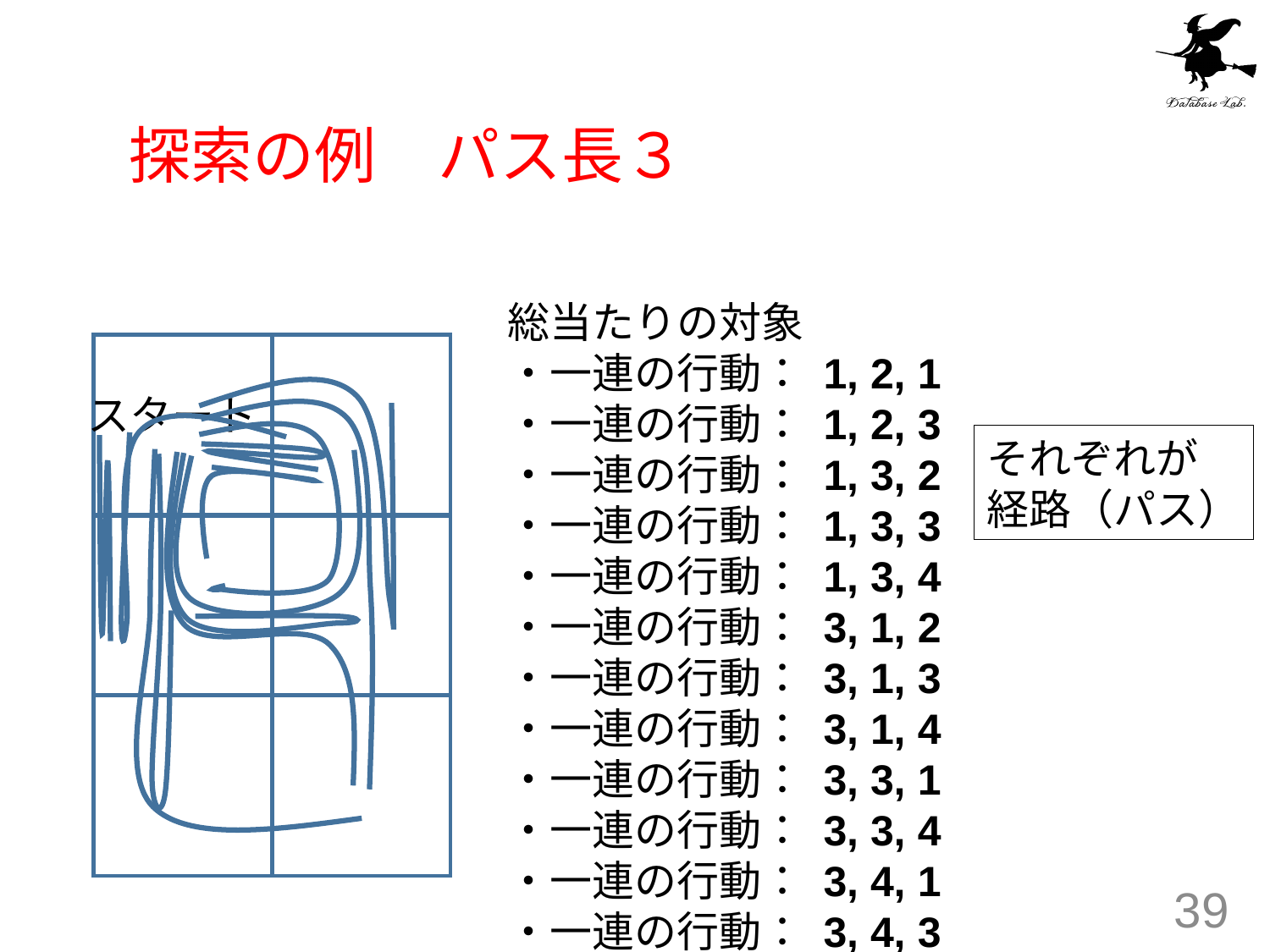

# 探索の例　パス長３
総当たりの対象
・一連の行動： 1, 2, 1
・一連の行動： 1, 2, 3
・一連の行動： 1, 3, 2
・一連の行動： 1, 3, 3
・一連の行動： 1, 3, 4
・一連の行動： 3, 1, 2
・一連の行動： 3, 1, 3
・一連の行動： 3, 1, 4
・一連の行動： 3, 3, 1
・一連の行動： 3, 3, 4
・一連の行動： 3, 4, 1
・一連の行動： 3, 4, 3

スタート

それぞれが
経路（パス）

39